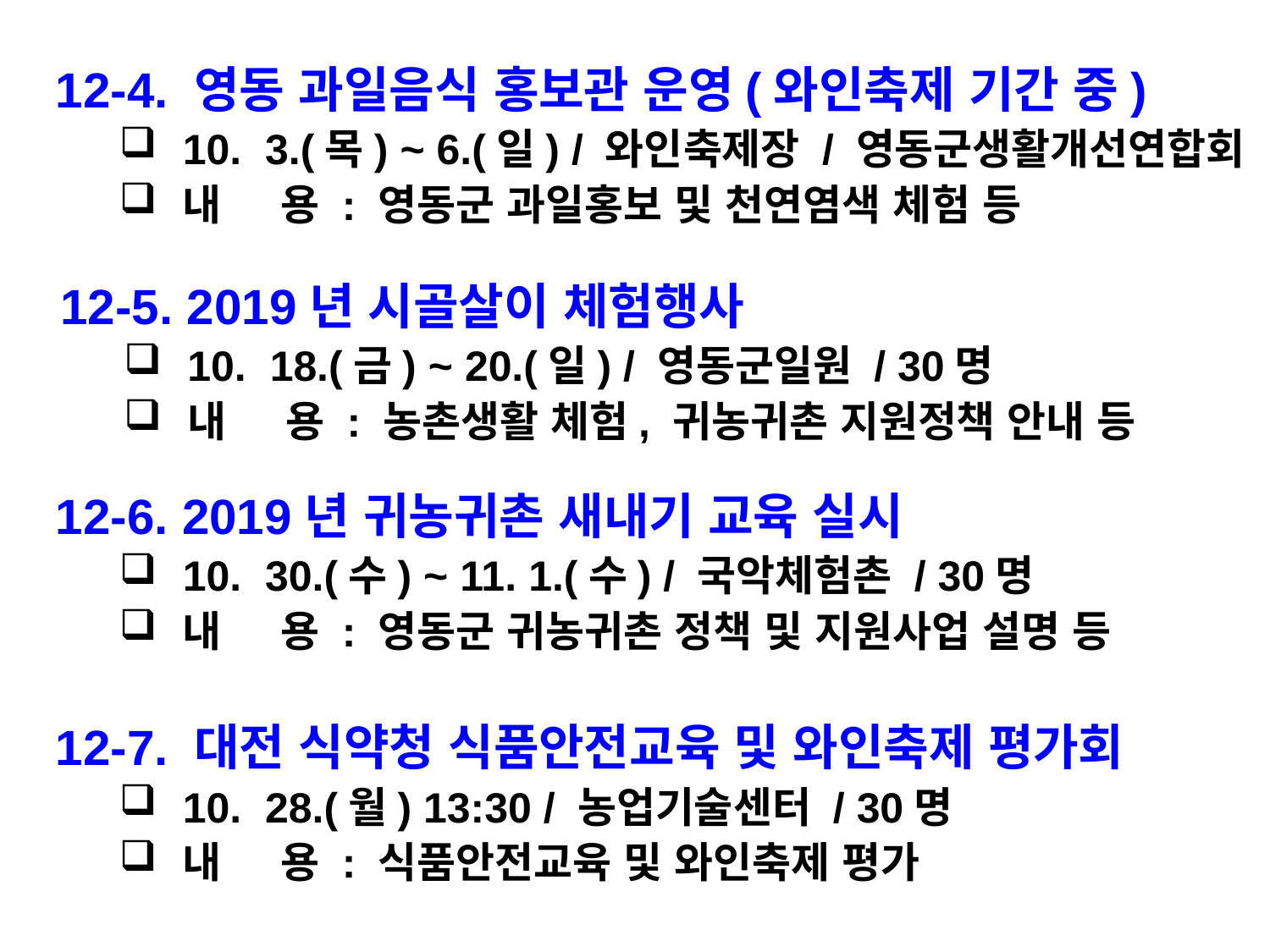

12-4. 영동 과일음식 홍보관 운영(와인축제 기간 중)
10.  3.(목) ~ 6.(일) / 와인축제장 / 영동군생활개선연합회
내     용 : 영동군 과일홍보 및 천연염색 체험 등

12-5. 2019년 시골살이 체험행사
10.  18.(금) ~ 20.(일) / 영동군일원 / 30명
내     용 : 농촌생활 체험, 귀농귀촌 지원정책 안내 등

12-6. 2019년 귀농귀촌 새내기 교육 실시
10.  30.(수) ~ 11. 1.(수) / 국악체험촌 / 30명
내     용 : 영동군 귀농귀촌 정책 및 지원사업 설명 등

12-7. 대전 식약청 식품안전교육 및 와인축제 평가회
10.  28.(월) 13:30 / 농업기술센터 / 30명
내     용 : 식품안전교육 및 와인축제 평가